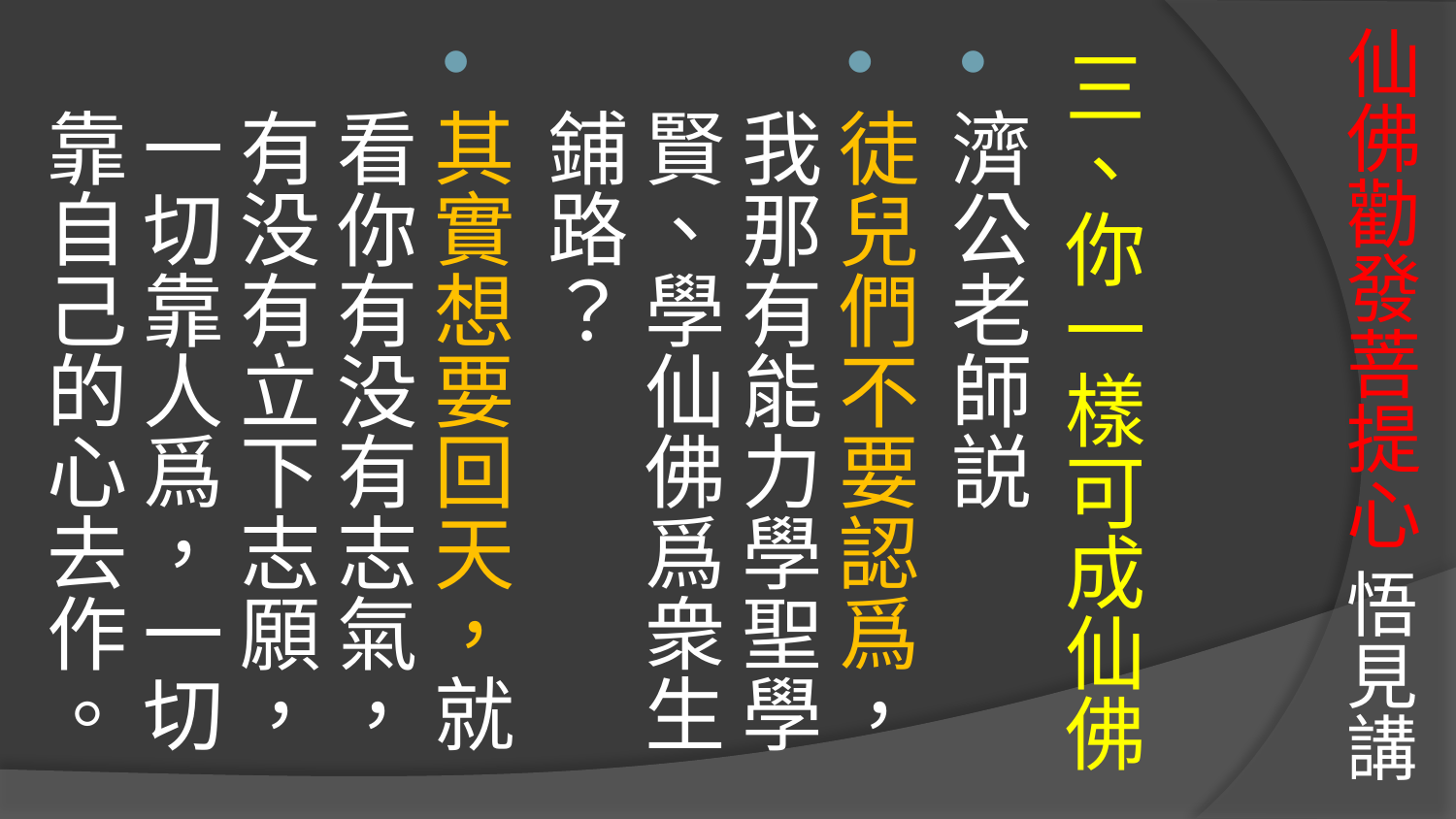

# 仙佛勸發菩提心 悟見講
三、你一樣可成仙佛
濟公老師説
徒兒們不要認爲，我那有能力學聖學賢、學仙佛爲衆生鋪路？
其實想要回天，就看你有没有志氣，有没有立下志願，一切靠人爲，一切靠自己的心去作。